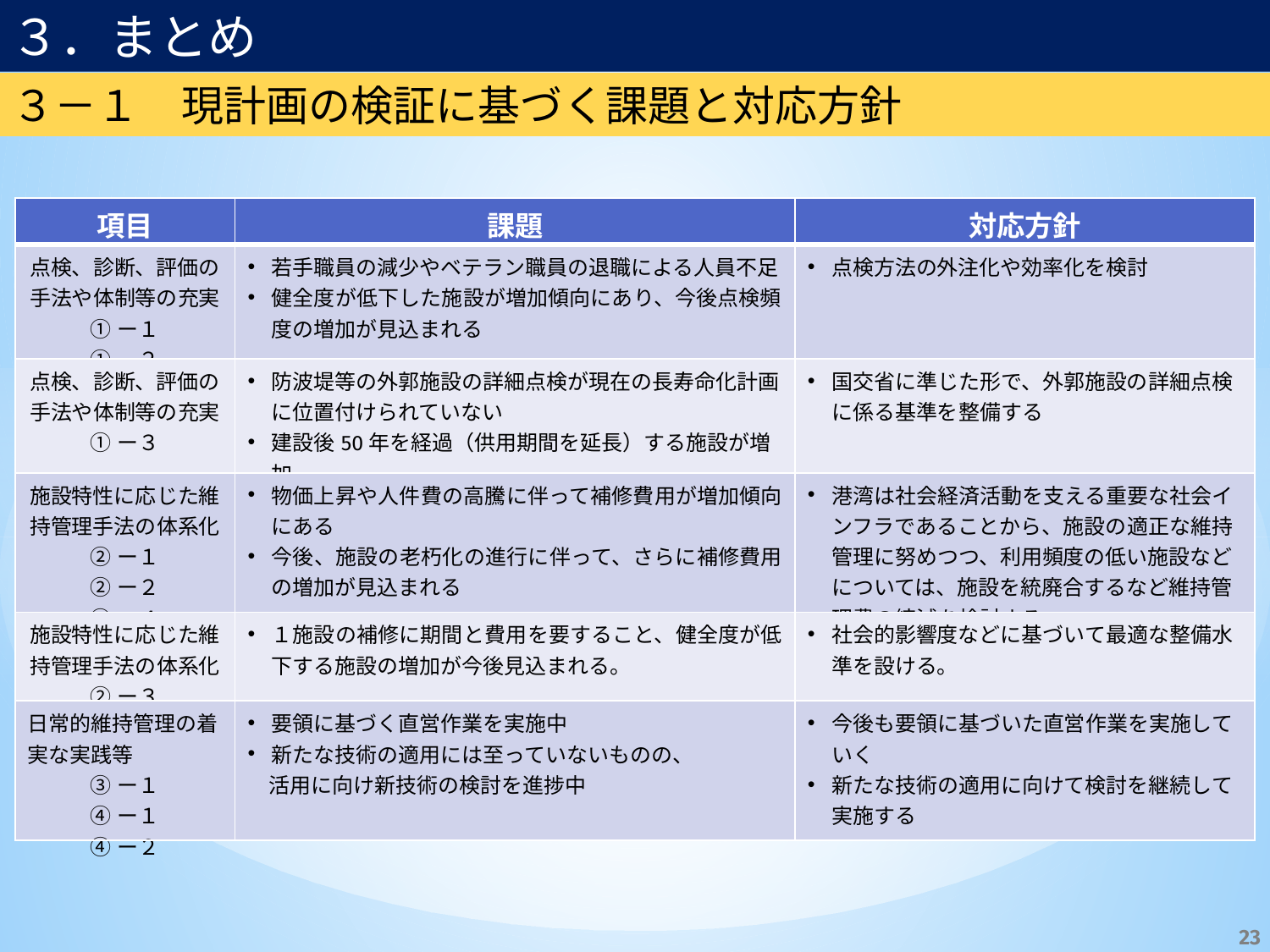

３．まとめ
３－１　現計画の検証に基づく課題と対応方針
| 項目 | 課題 | 対応方針 |
| --- | --- | --- |
| 点検、診断、評価の手法や体制等の充実 ①ー１ ①ー２ | 若手職員の減少やベテラン職員の退職による人員不足 健全度が低下した施設が増加傾向にあり、今後点検頻度の増加が見込まれる | 点検方法の外注化や効率化を検討 |
| 点検、診断、評価の手法や体制等の充実 ①ー３ | 防波堤等の外郭施設の詳細点検が現在の長寿命化計画に位置付けられていない 建設後50年を経過（供用期間を延長）する施設が増加 | 国交省に準じた形で、外郭施設の詳細点検に係る基準を整備する |
| 施設特性に応じた維持管理手法の体系化 ②ー１ ②ー２ ②ー４ | 物価上昇や人件費の高騰に伴って補修費用が増加傾向にある 今後、施設の老朽化の進行に伴って、さらに補修費用の増加が見込まれる | 港湾は社会経済活動を支える重要な社会インフラであることから、施設の適正な維持管理に努めつつ、利用頻度の低い施設などについては、施設を統廃合するなど維持管理費の縮減を検討する。 |
| 施設特性に応じた維持管理手法の体系化 ②ー３ | １施設の補修に期間と費用を要すること、健全度が低下する施設の増加が今後見込まれる。 | 社会的影響度などに基づいて最適な整備水準を設ける。 |
| 日常的維持管理の着実な実践等 ③ー１ ④ー１ ④ー２ | 要領に基づく直営作業を実施中 新たな技術の適用には至っていないものの、 　活用に向け新技術の検討を進捗中 | 今後も要領に基づいた直営作業を実施していく 新たな技術の適用に向けて検討を継続して実施する |
23